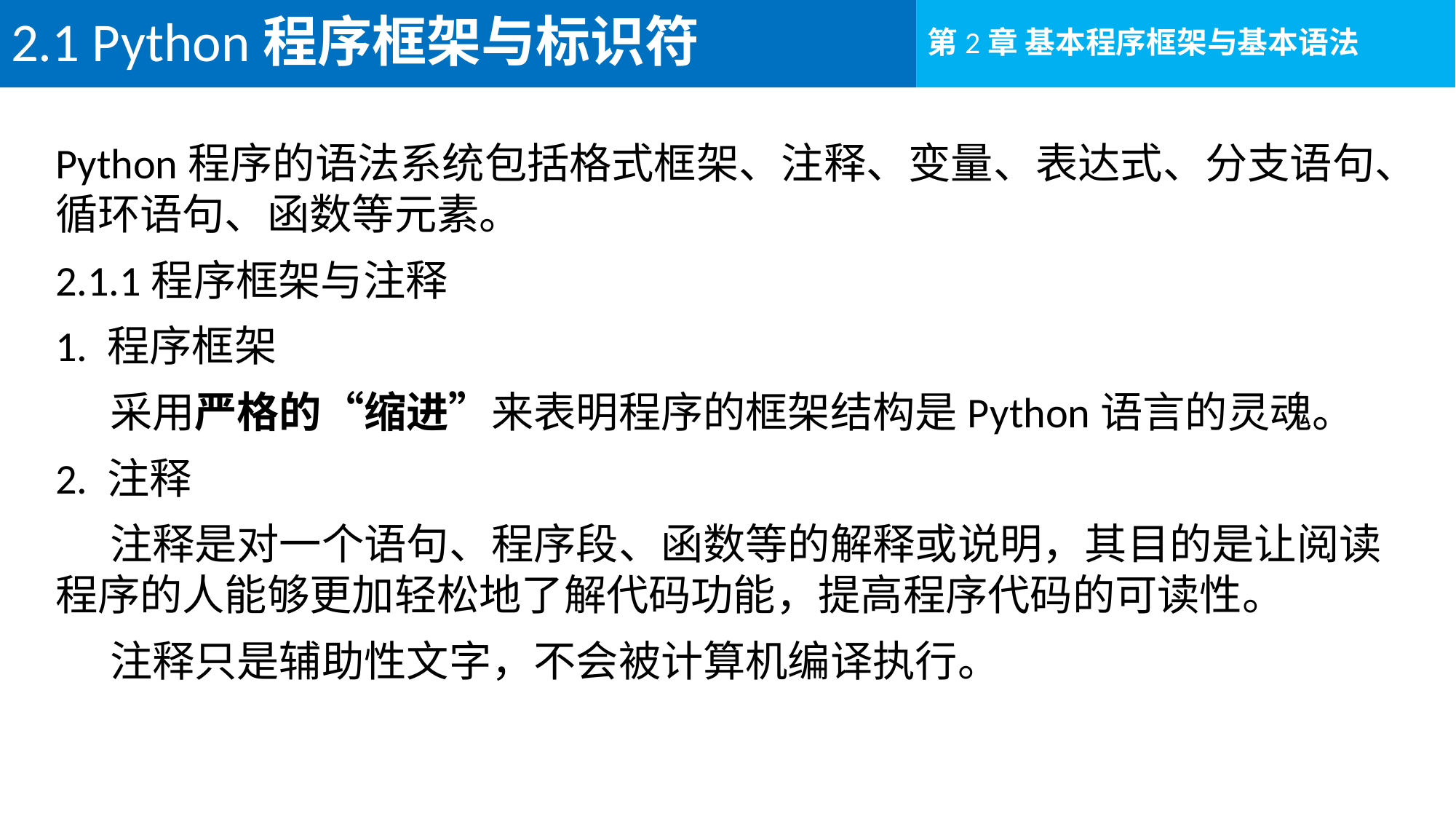

# 2.1 Python程序框架与标识符
Python程序的语法系统包括格式框架、注释、变量、表达式、分支语句、循环语句、函数等元素。
2.1.1程序框架与注释
1. 程序框架
采用严格的“缩进”来表明程序的框架结构是Python语言的灵魂。
2. 注释
注释是对一个语句、程序段、函数等的解释或说明，其目的是让阅读程序的人能够更加轻松地了解代码功能，提高程序代码的可读性。
注释只是辅助性文字，不会被计算机编译执行。